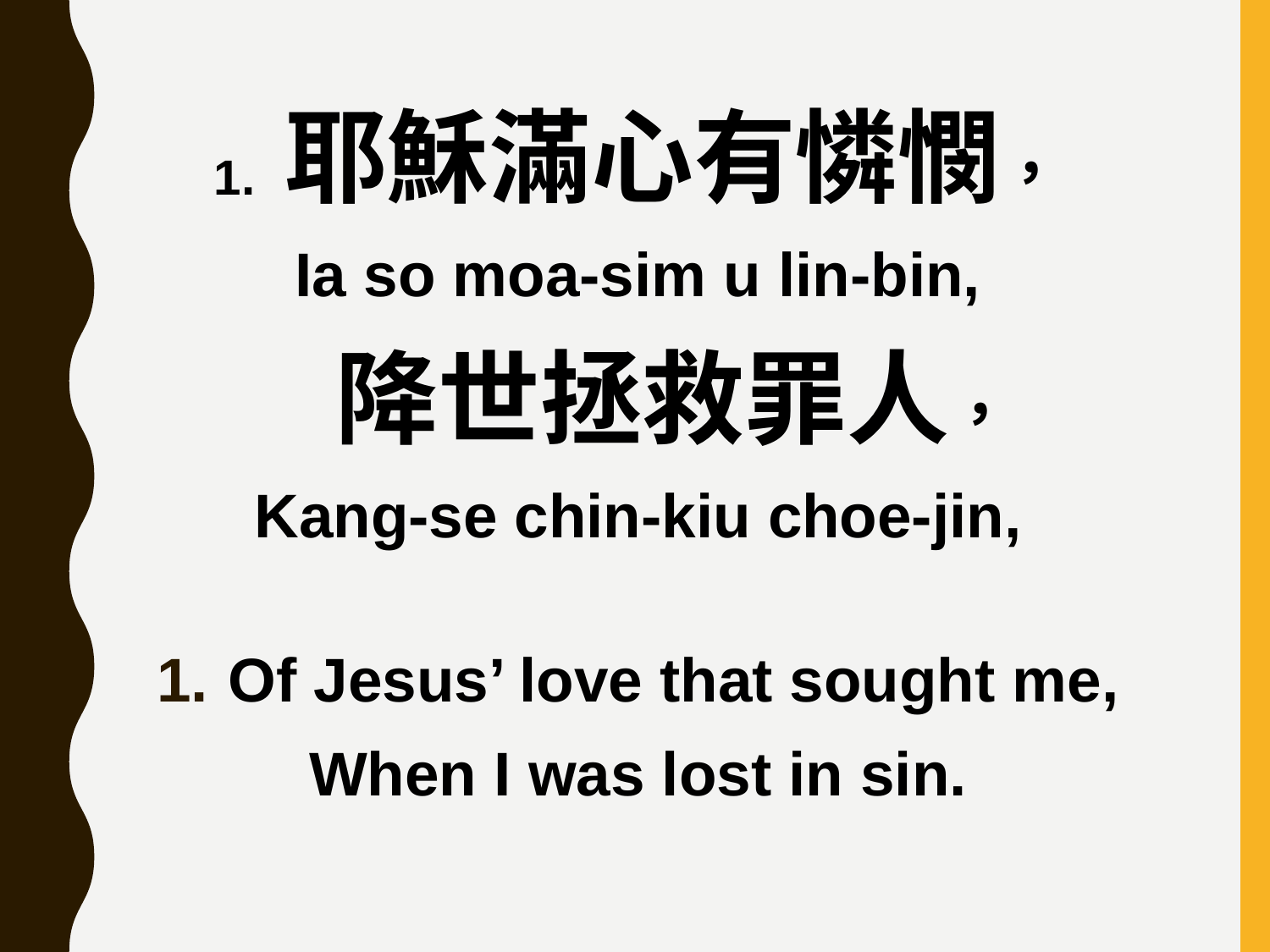

1. 耶穌滿心有憐憫，
Ia so moa-sim u lin-bin,
  降世拯救罪人，
Kang-se chin-kiu choe-jin,

Of Jesus’ love that sought me,
When I was lost in sin.